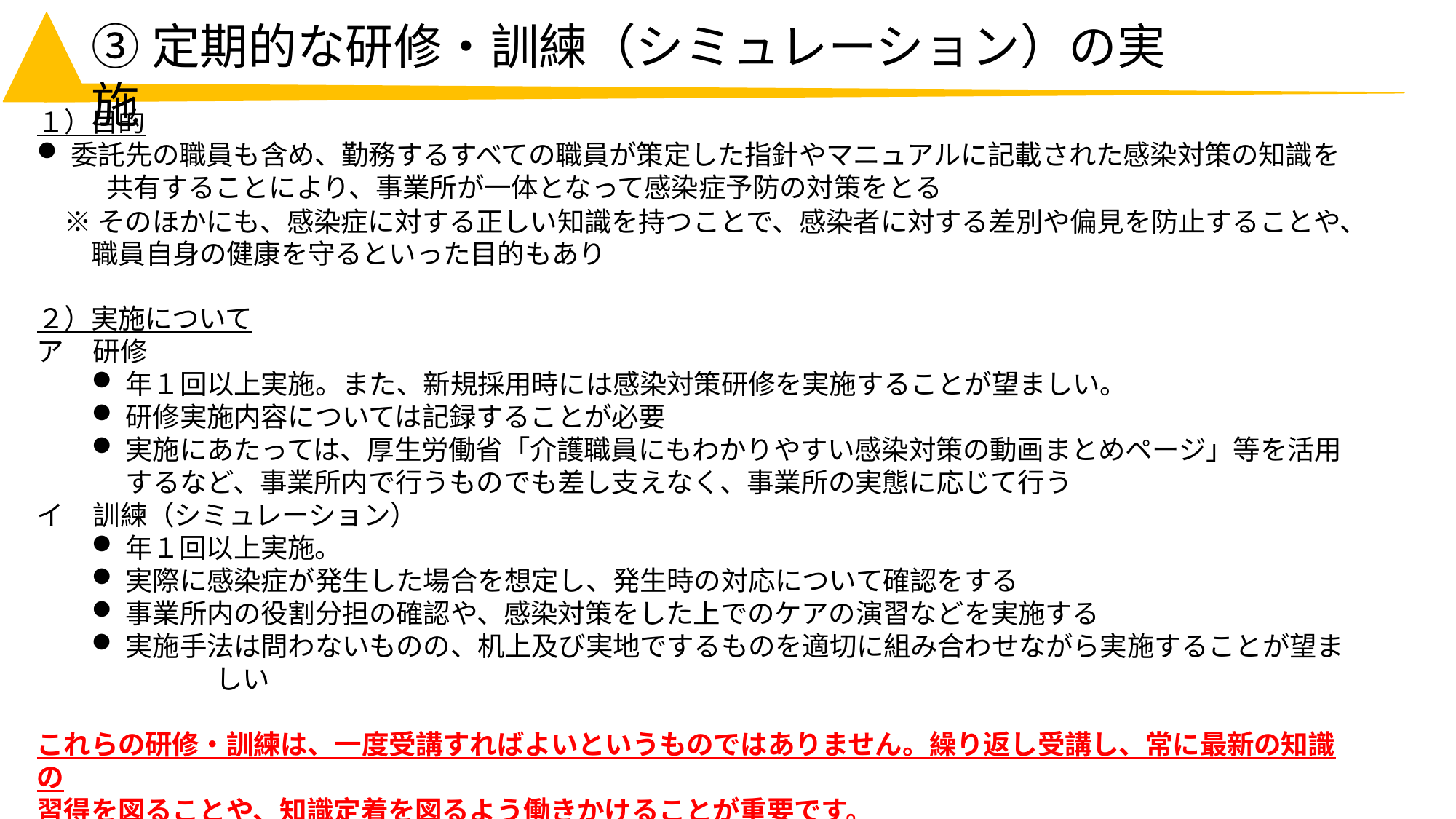

# ③定期的な研修・訓練（シミュレーション）の実施
１）目的
委託先の職員も含め、勤務するすべての職員が策定した指針やマニュアルに記載された感染対策の知識を	共有することにより、事業所が一体となって感染症予防の対策をとる
※そのほかにも、感染症に対する正しい知識を持つことで、感染者に対する差別や偏見を防止することや、職員自身の健康を守るといった目的もあり
２）実施について
ア	研修
年１回以上実施。また、新規採用時には感染対策研修を実施することが望ましい。
研修実施内容については記録することが必要
実施にあたっては、厚生労働省「介護職員にもわかりやすい感染対策の動画まとめページ」等を活用
するなど、事業所内で行うものでも差し支えなく、事業所の実態に応じて行う
イ	訓練（シミュレーション）
年１回以上実施。
実際に感染症が発生した場合を想定し、発生時の対応について確認をする
事業所内の役割分担の確認や、感染対策をした上でのケアの演習などを実施する
実施手法は問わないものの、机上及び実地でするものを適切に組み合わせながら実施することが望ま	しい
これらの研修・訓練は、一度受講すればよいというものではありません。繰り返し受講し、常に最新の知識の
習得を図ることや、知識定着を図るよう働きかけることが重要です。